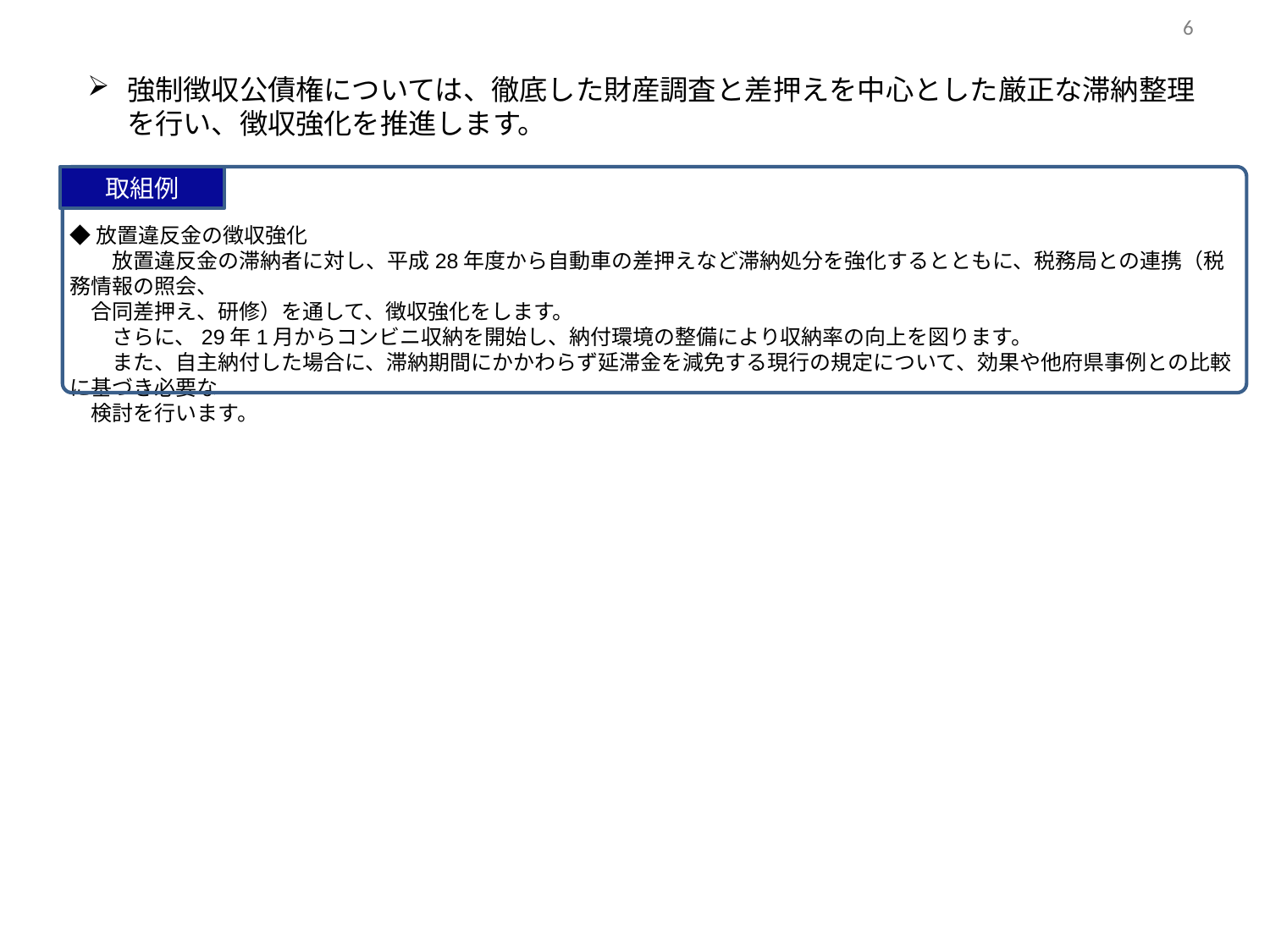

6
強制徴収公債権については、徹底した財産調査と差押えを中心とした厳正な滞納整理を行い、徴収強化を推進します。
取組例

◆放置違反金の徴収強化
　　放置違反金の滞納者に対し、平成28年度から自動車の差押えなど滞納処分を強化するとともに、税務局との連携（税務情報の照会、
　合同差押え、研修）を通して、徴収強化をします。
　　さらに、29年1月からコンビニ収納を開始し、納付環境の整備により収納率の向上を図ります。
　　また、自主納付した場合に、滞納期間にかかわらず延滞金を減免する現行の規定について、効果や他府県事例との比較に基づき必要な
　検討を行います。